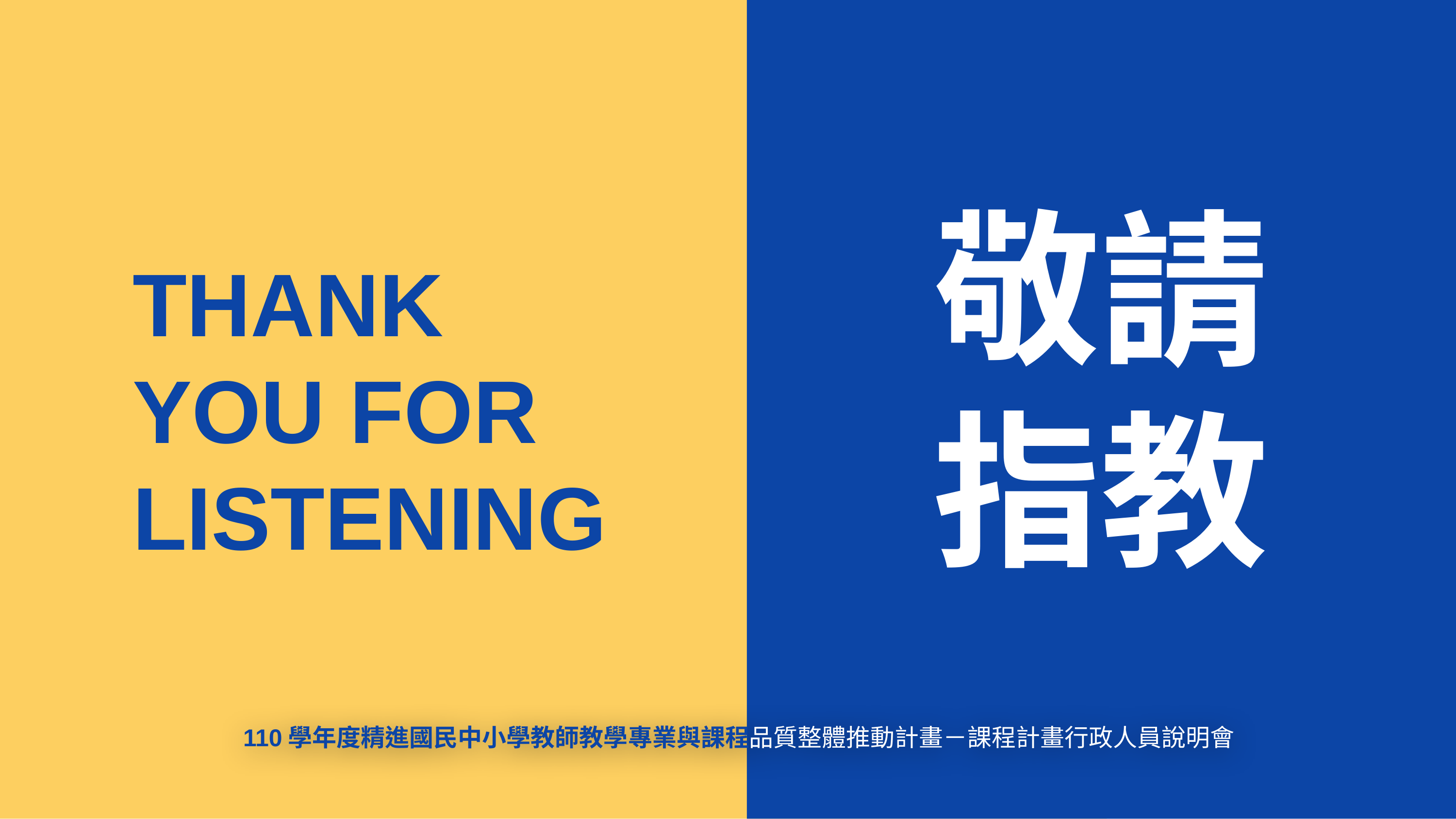

敬請
指教
THANK
YOU FOR
LISTENING
110學年度精進國民中小學教師教學專業與課程品質整體推動計畫－課程計畫行政人員說明會